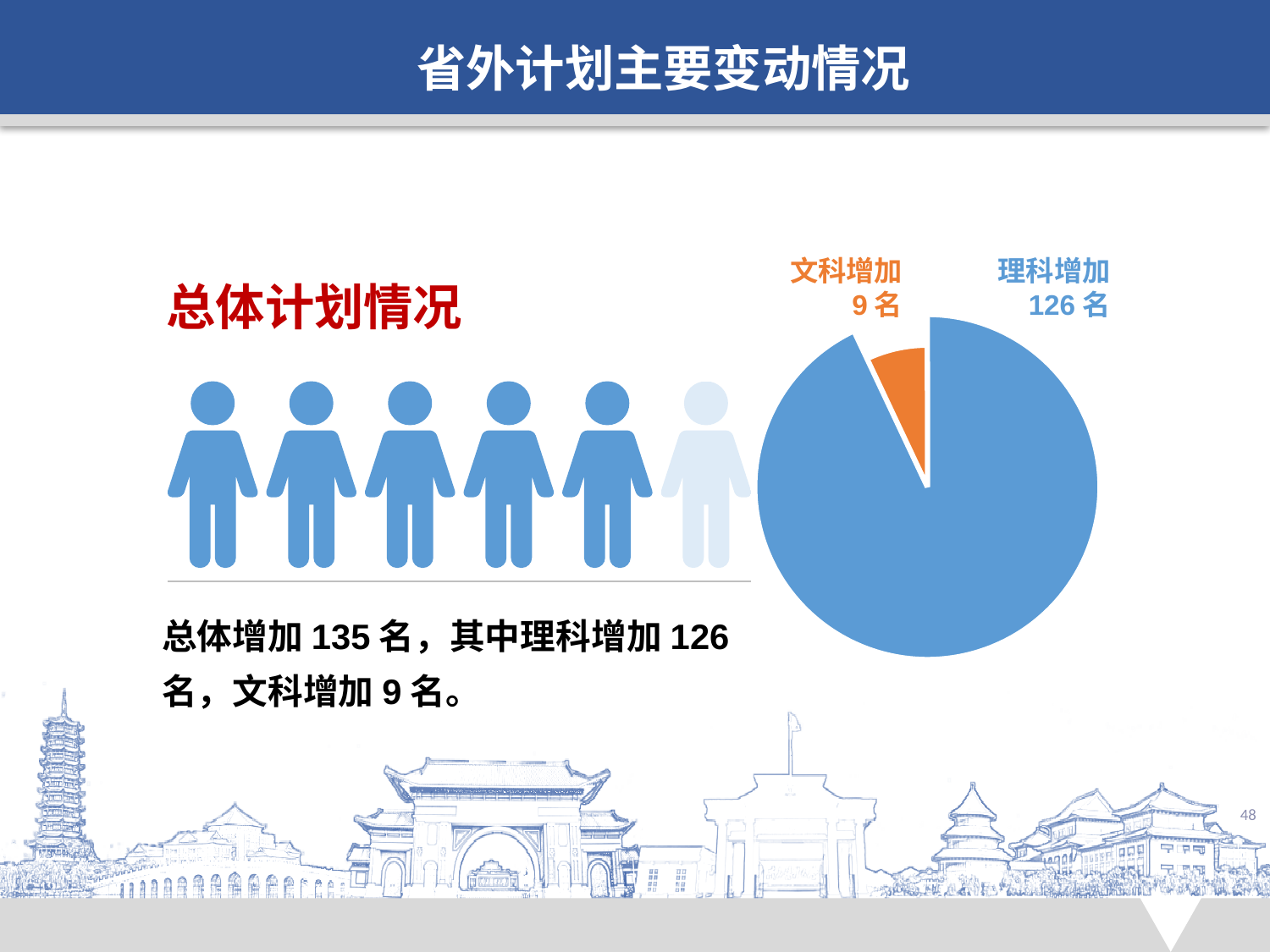

省外计划主要变动情况
文科增加
9名
理科增加
126名

总体计划情况
总体增加135名，其中理科增加126名，文科增加9名。
48